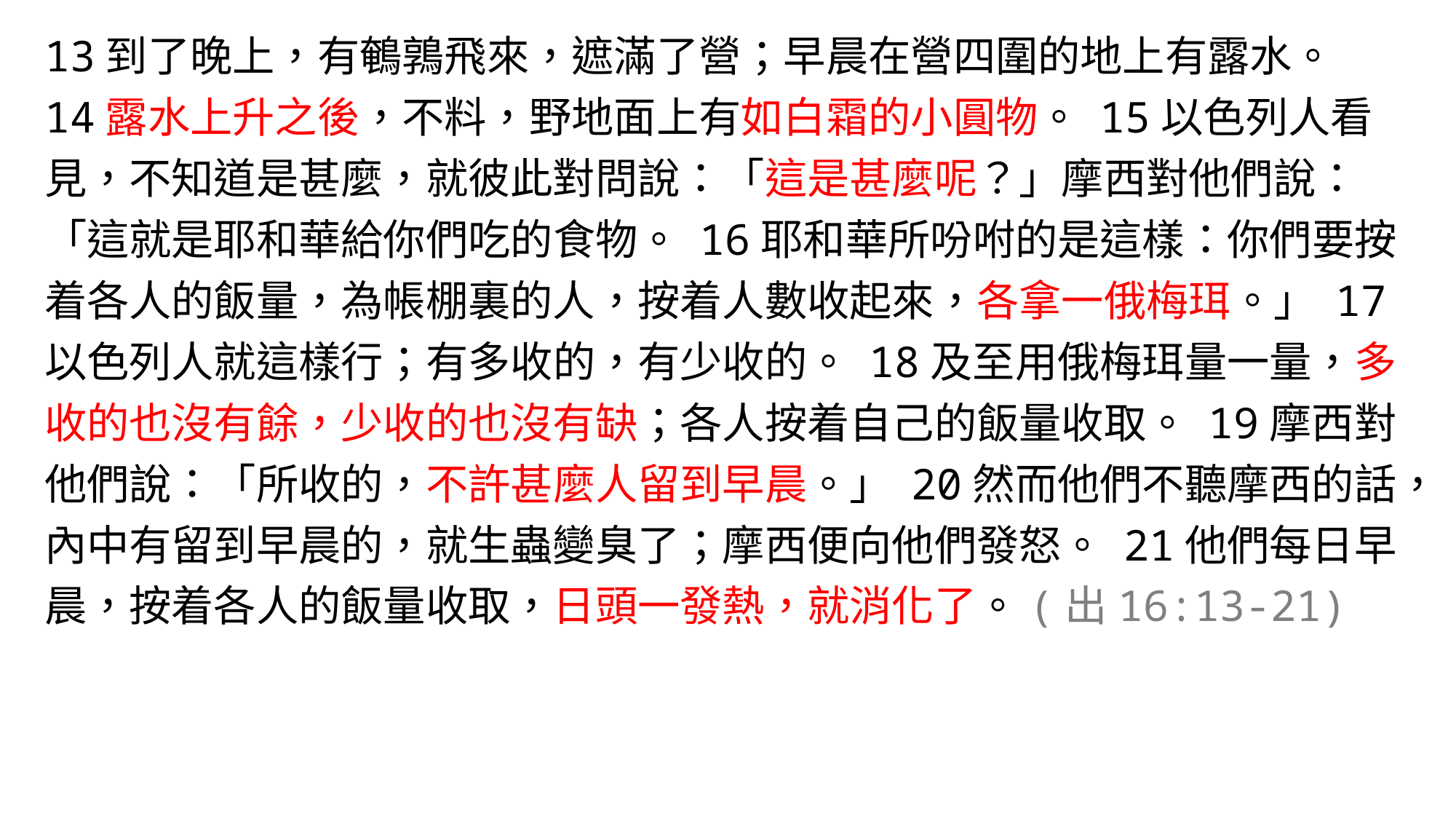

13到了晚上，有鵪鶉飛來，遮滿了營；早晨在營四圍的地上有露水。 14露水上升之後，不料，野地面上有如白霜的小圓物。 15以色列人看見，不知道是甚麼，就彼此對問說：「這是甚麼呢？」摩西對他們說：「這就是耶和華給你們吃的食物。 16耶和華所吩咐的是這樣：你們要按着各人的飯量，為帳棚裏的人，按着人數收起來，各拿一俄梅珥。」 17以色列人就這樣行；有多收的，有少收的。 18及至用俄梅珥量一量，多收的也沒有餘，少收的也沒有缺；各人按着自己的飯量收取。 19摩西對他們說：「所收的，不許甚麼人留到早晨。」 20然而他們不聽摩西的話，內中有留到早晨的，就生蟲變臭了；摩西便向他們發怒。 21他們每日早晨，按着各人的飯量收取，日頭一發熱，就消化了。(出16:13-21)